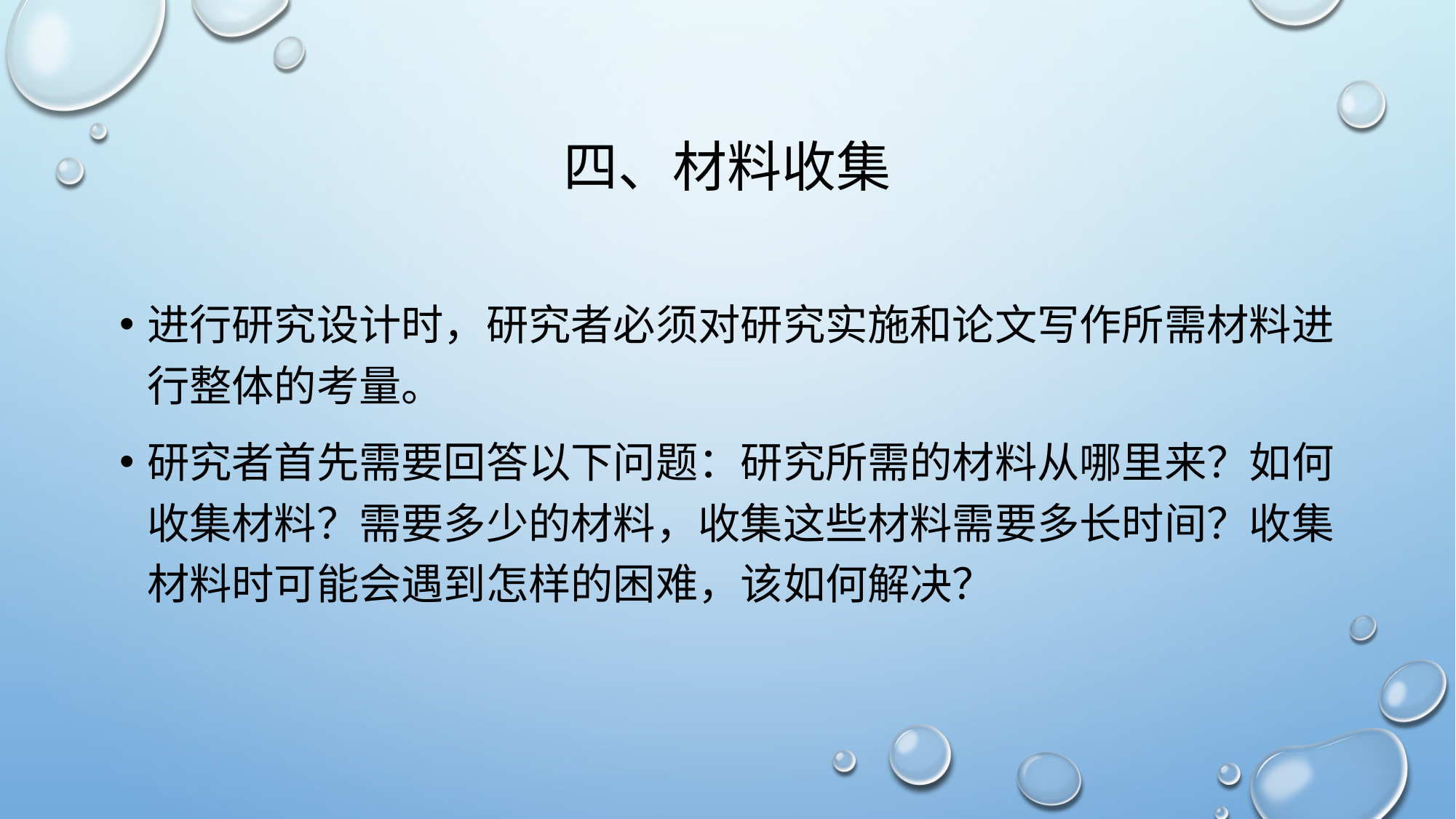

# 四、材料收集
进行研究设计时，研究者必须对研究实施和论文写作所需材料进行整体的考量。
研究者首先需要回答以下问题：研究所需的材料从哪里来？如何收集材料？需要多少的材料，收集这些材料需要多长时间？收集材料时可能会遇到怎样的困难，该如何解决？